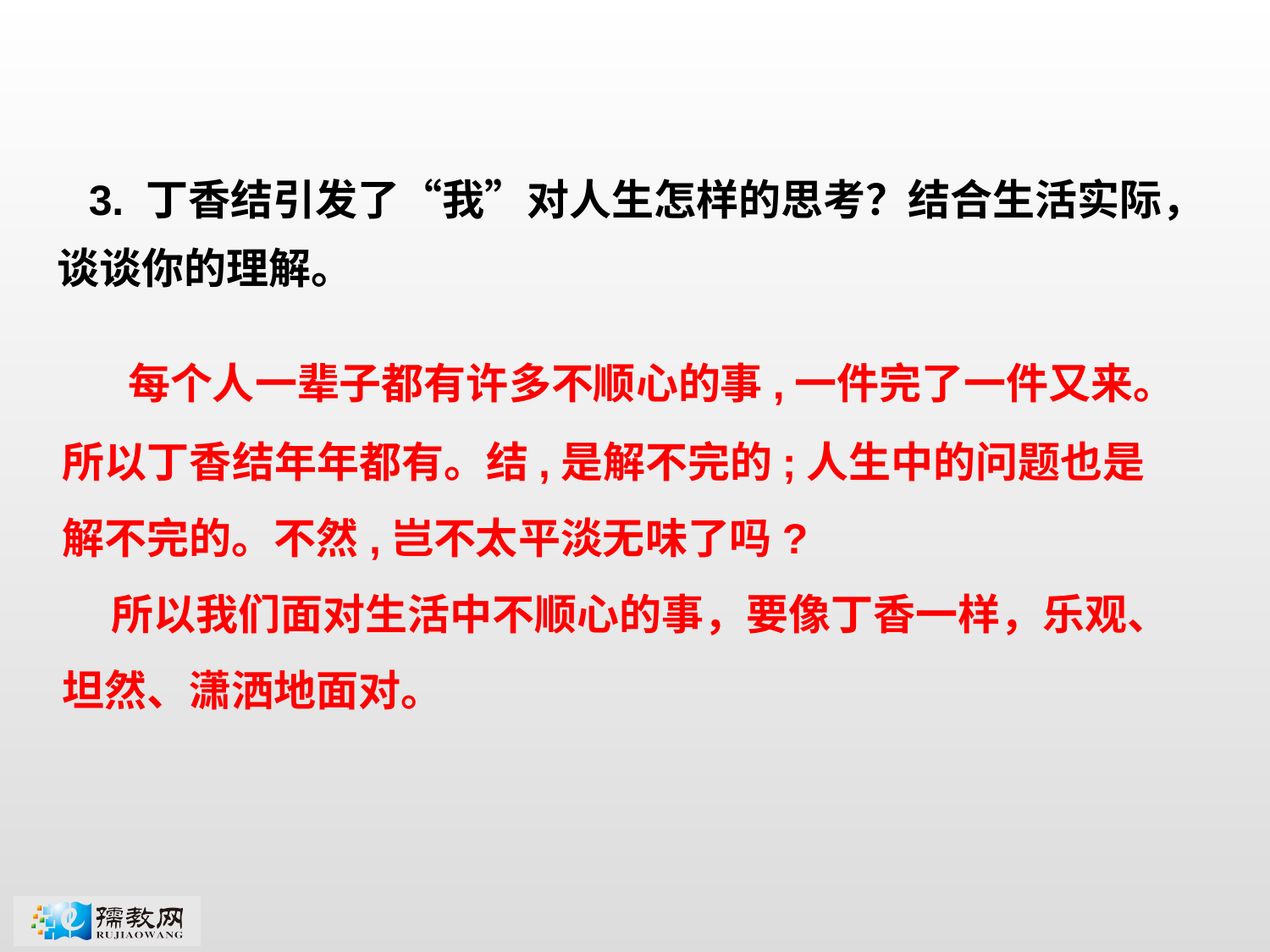

3. 丁香结引发了“我”对人生怎样的思考？结合生活实际，谈谈你的理解。
    每个人一辈子都有许多不顺心的事,一件完了一件又来。所以丁香结年年都有。结,是解不完的;人生中的问题也是解不完的。不然,岂不太平淡无味了吗?
    所以我们面对生活中不顺心的事，要像丁香一样，乐观、坦然、潇洒地面对。